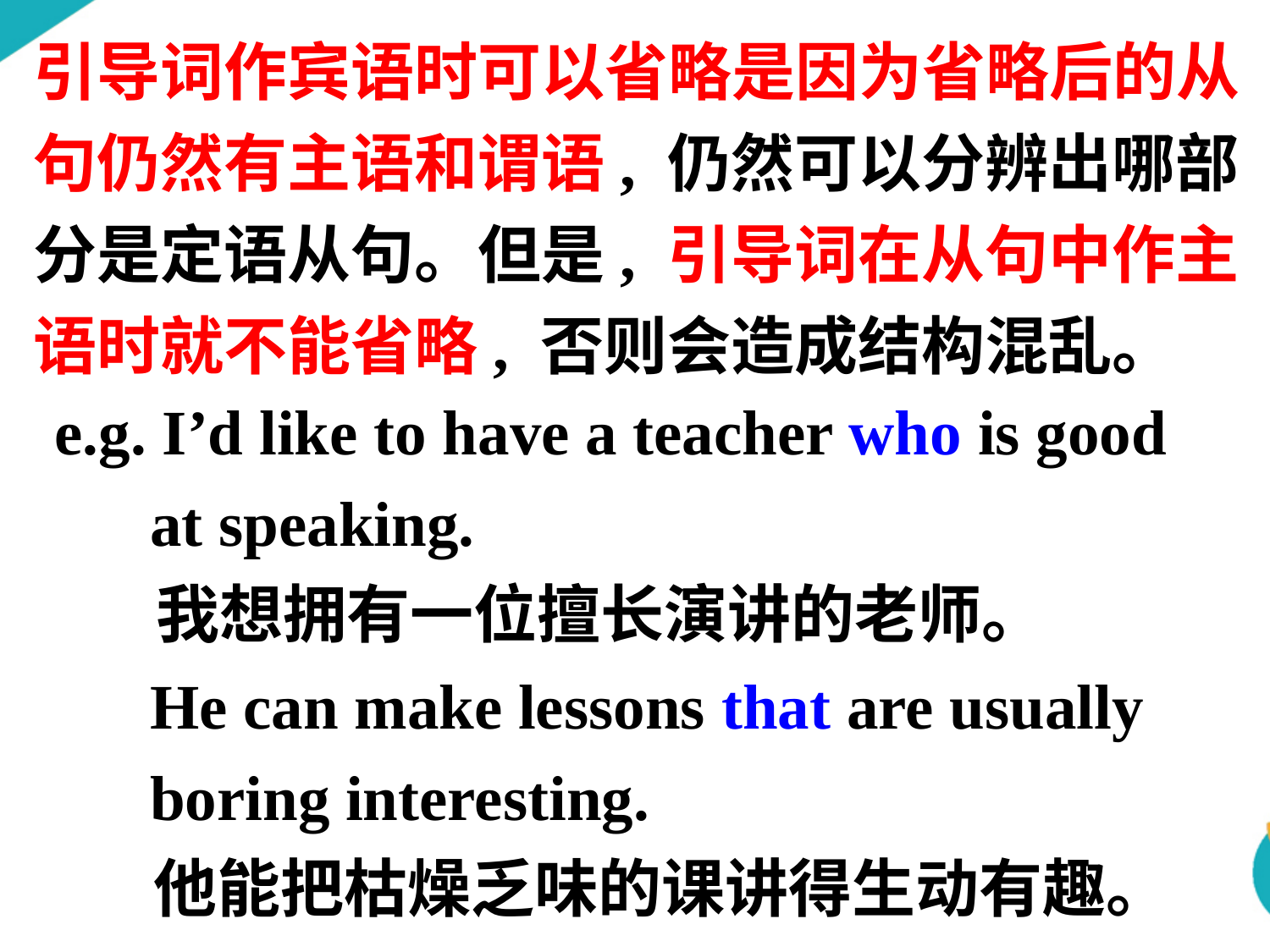

引导词作宾语时可以省略是因为省略后的从句仍然有主语和谓语, 仍然可以分辨出哪部分是定语从句。但是, 引导词在从句中作主语时就不能省略, 否则会造成结构混乱。
e.g. I’d like to have a teacher who is good
      at speaking.
      我想拥有一位擅长演讲的老师。
      He can make lessons that are usually
      boring interesting.
	他能把枯燥乏味的课讲得生动有趣。